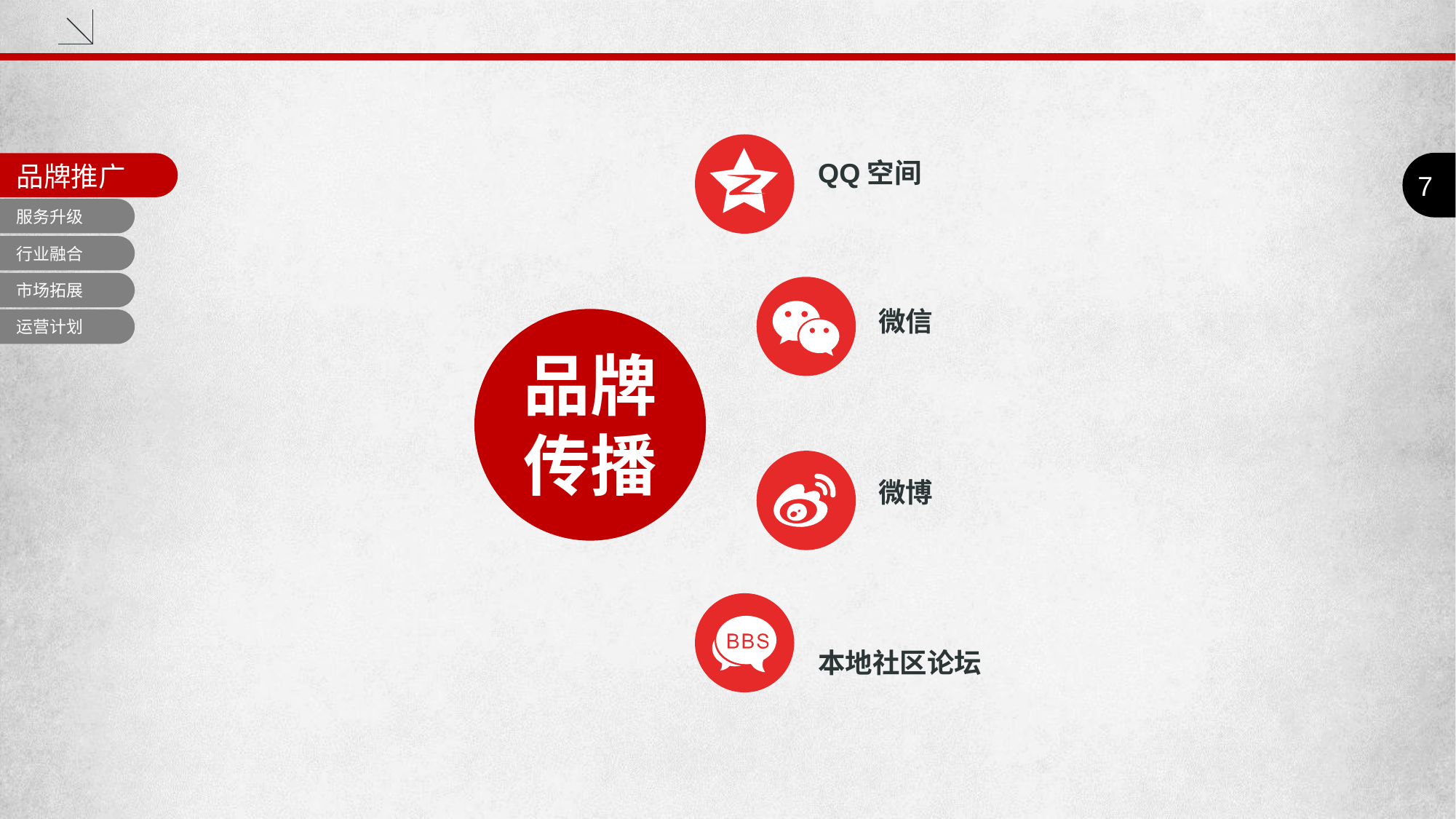

QQ空间

7
品牌推广

服务升级

行业融合

市场拓展

微信

品牌传播

运营计划

微博

本地社区论坛